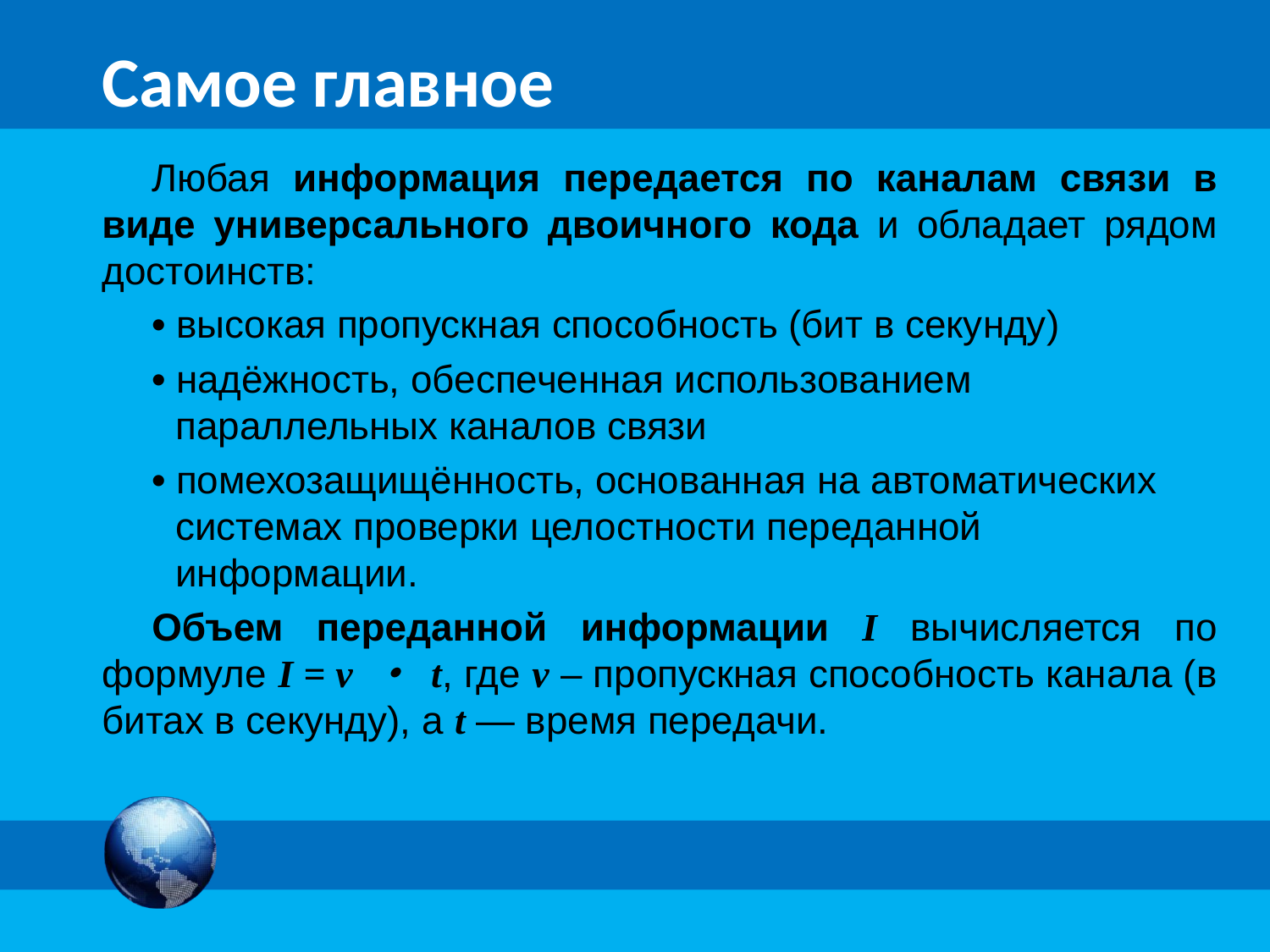

# Самое главное
Любая информация передается по каналам связи в виде универсального двоичного кода и обладает рядом достоинств:
• высокая пропускная способность (бит в секунду)
• надёжность, обеспеченная использованием  параллельных каналов связи
• помехозащищённость, основанная на автоматических системах проверки целостности переданной информации.
Объем переданной информации I вычисляется по формуле I = v ・ t, где v – пропускная способность канала (в битах в секунду), а t — время передачи.